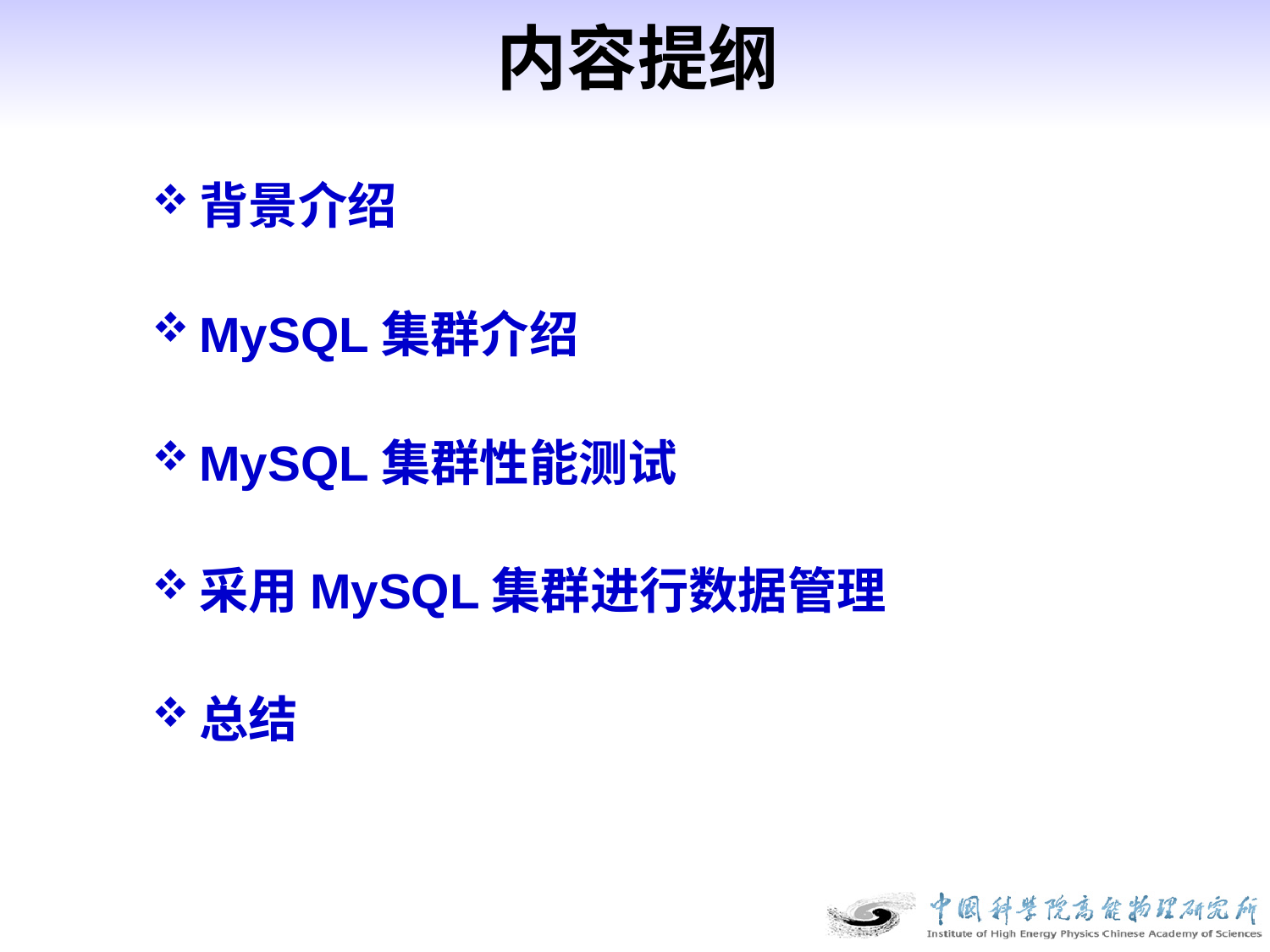

# 内容提纲
背景介绍
MySQL集群介绍
MySQL集群性能测试
采用MySQL集群进行数据管理
总结